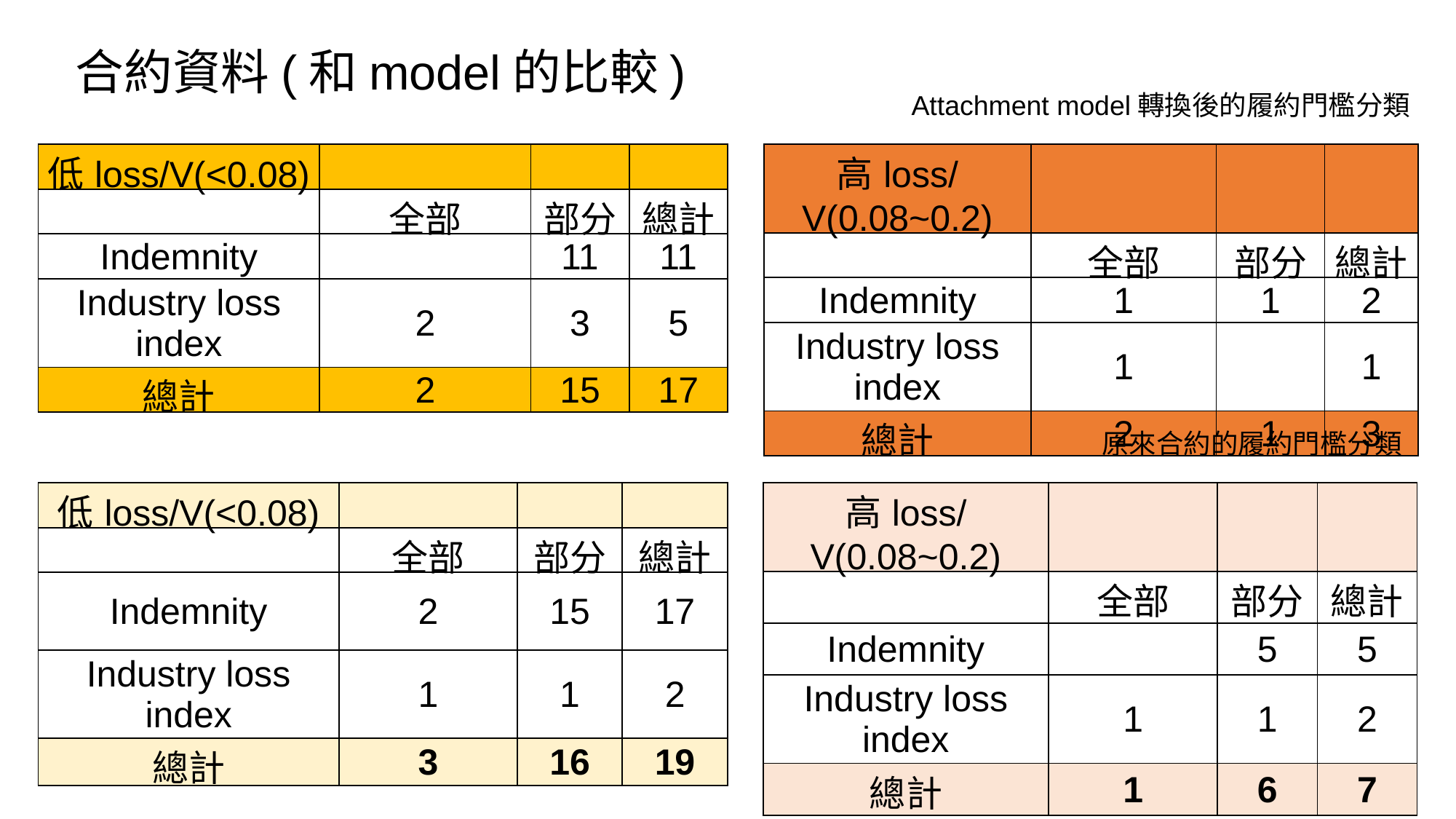

合約資料(和model的比較)
Attachment model轉換後的履約門檻分類
| 低loss/V(<0.08) |  |  |  |
| --- | --- | --- | --- |
|  | 全部 | 部分 | 總計 |
| Indemnity |  | 11 | 11 |
| Industry loss index | 2 | 3 | 5 |
| 總計 | 2 | 15 | 17 |
| 高loss/V(0.08~0.2) |  |  |  |
| --- | --- | --- | --- |
|  | 全部 | 部分 | 總計 |
| Indemnity | 1 | 1 | 2 |
| Industry loss index | 1 |  | 1 |
| 總計 | 2 | 1 | 3 |
原來合約的履約門檻分類
| 高loss/V(0.08~0.2) |  |  |  |
| --- | --- | --- | --- |
|  | 全部 | 部分 | 總計 |
| Indemnity |  | 5 | 5 |
| Industry loss index | 1 | 1 | 2 |
| 總計 | 1 | 6 | 7 |
| 低loss/V(<0.08) |  |  |  |
| --- | --- | --- | --- |
|  | 全部 | 部分 | 總計 |
| Indemnity | 2 | 15 | 17 |
| Industry loss index | 1 | 1 | 2 |
| 總計 | 3 | 16 | 19 |
33